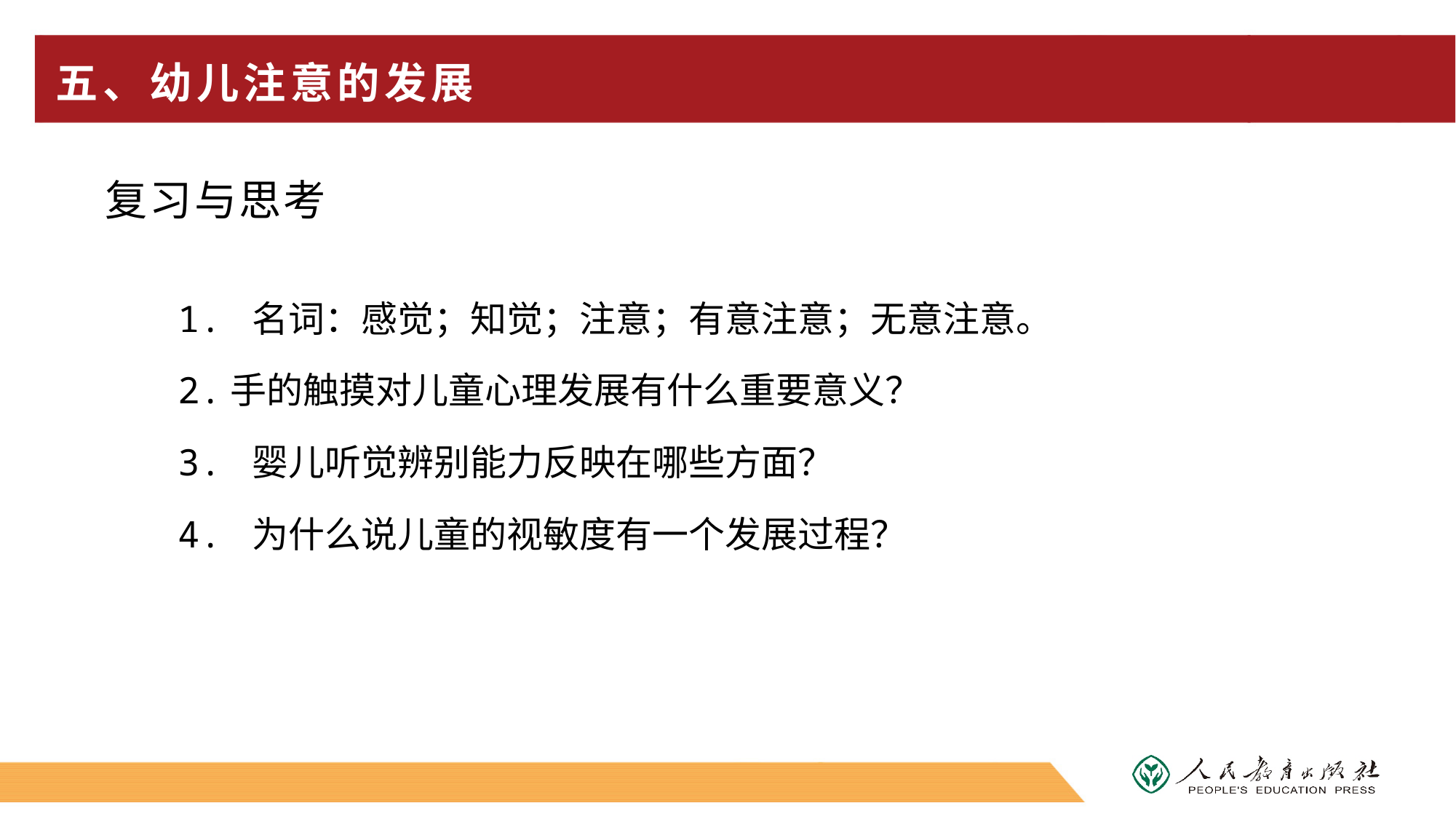

# 五、幼儿注意的发展
复习与思考
1. 名词：感觉；知觉；注意；有意注意；无意注意。
2.手的触摸对儿童心理发展有什么重要意义？
3. 婴儿听觉辨别能力反映在哪些方面？
4. 为什么说儿童的视敏度有一个发展过程？